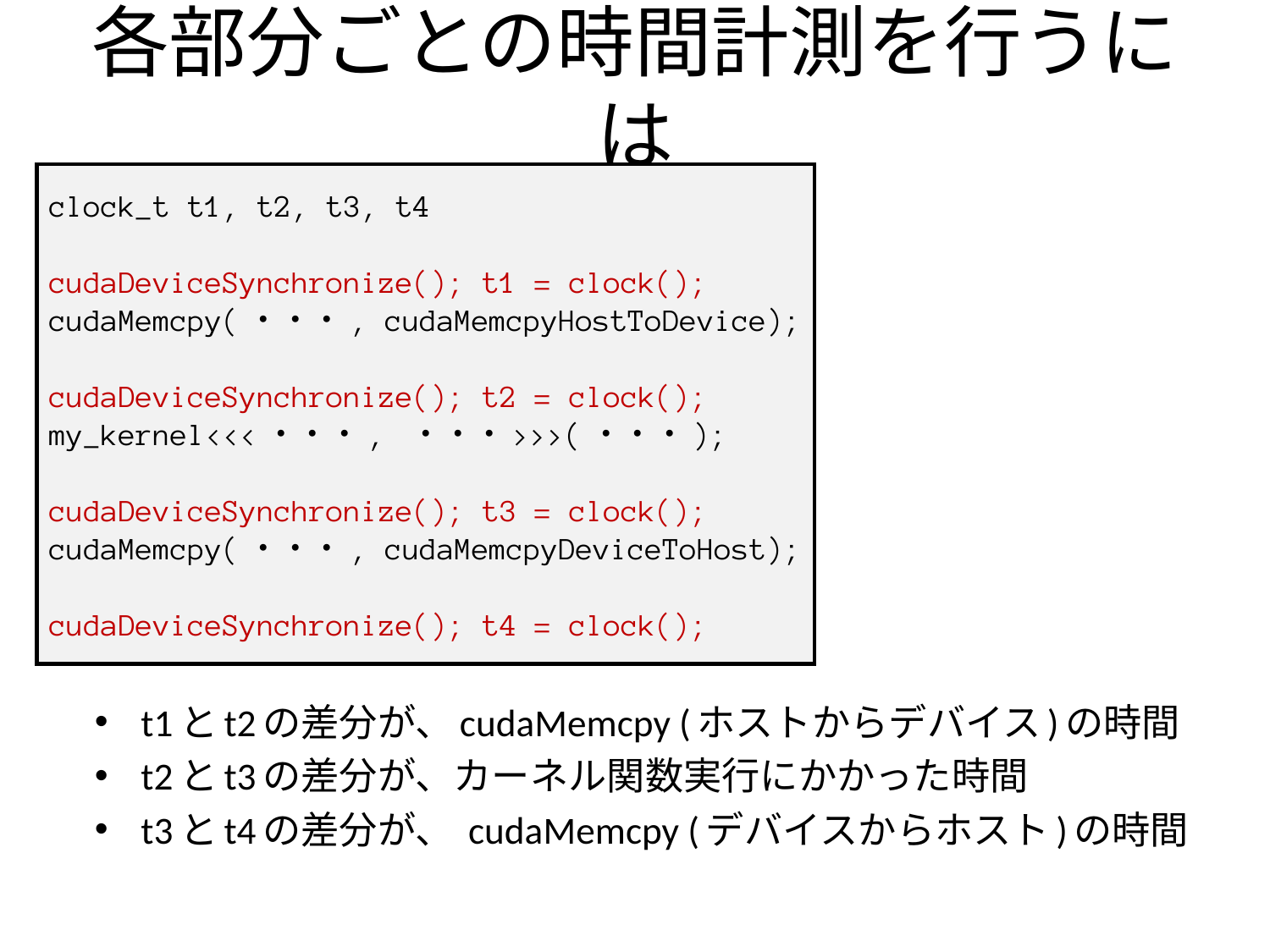

# 各部分ごとの時間計測を行うには
clock_t t1, t2, t3, t4

cudaDeviceSynchronize(); t1 = clock();
cudaMemcpy(・・・, cudaMemcpyHostToDevice);

cudaDeviceSynchronize(); t2 = clock();
my_kernel<<<・・・, ・・・>>>(・・・);

cudaDeviceSynchronize(); t3 = clock();
cudaMemcpy(・・・, cudaMemcpyDeviceToHost);

cudaDeviceSynchronize(); t4 = clock();
t1とt2の差分が、cudaMemcpy (ホストからデバイス)の時間
t2とt3の差分が、カーネル関数実行にかかった時間
t3とt4の差分が、 cudaMemcpy (デバイスからホスト)の時間